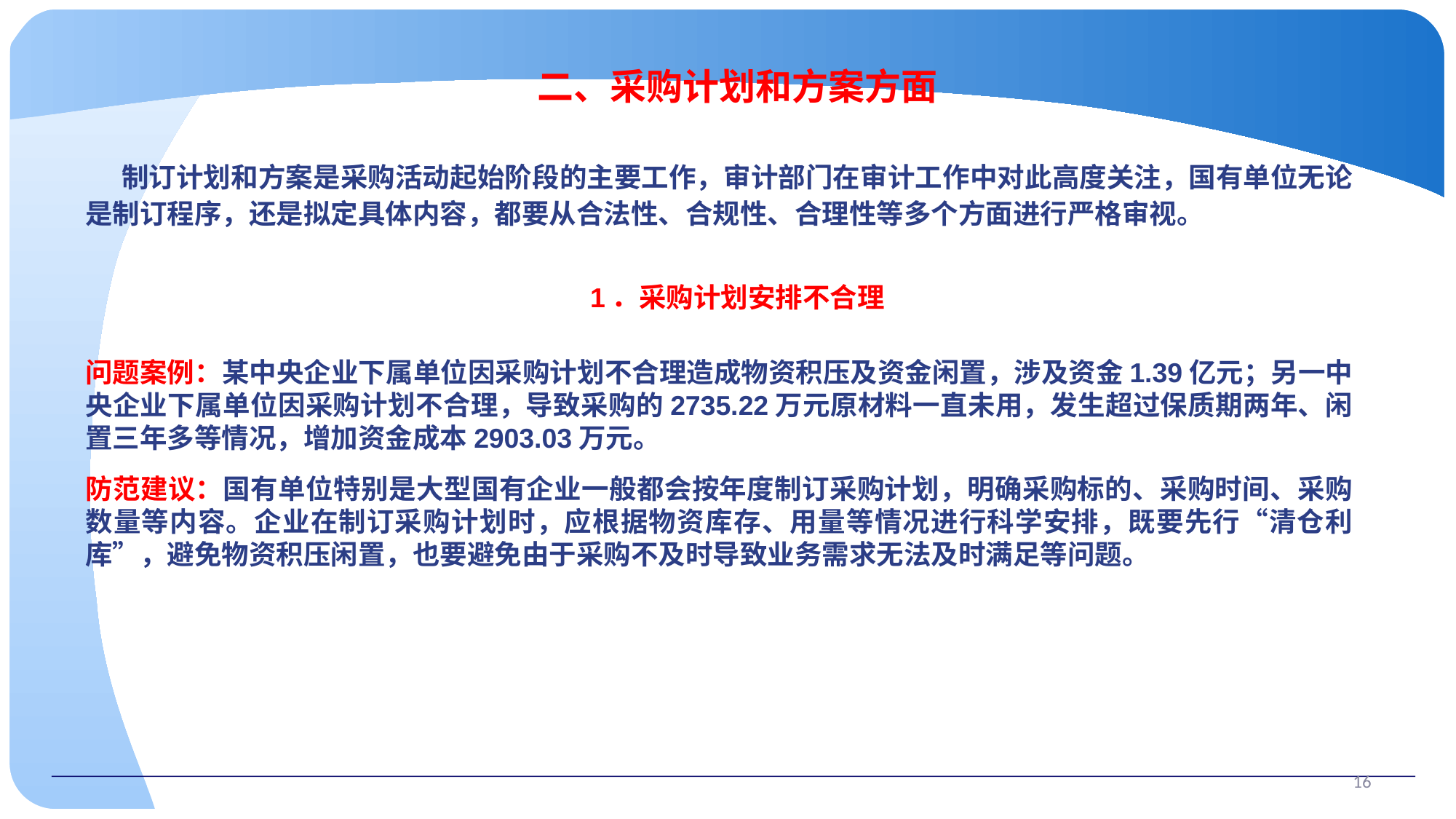

二、采购计划和方案方面

制订计划和方案是采购活动起始阶段的主要工作，审计部门在审计工作中对此高度关注，国有单位无论是制订程序，还是拟定具体内容，都要从合法性、合规性、合理性等多个方面进行严格审视。

1．采购计划安排不合理
问题案例：某中央企业下属单位因采购计划不合理造成物资积压及资金闲置，涉及资金1.39亿元；另一中央企业下属单位因采购计划不合理，导致采购的2735.22万元原材料一直未用，发生超过保质期两年、闲置三年多等情况，增加资金成本2903.03万元。
防范建议：国有单位特别是大型国有企业一般都会按年度制订采购计划，明确采购标的、采购时间、采购数量等内容。企业在制订采购计划时，应根据物资库存、用量等情况进行科学安排，既要先行“清仓利库”，避免物资积压闲置，也要避免由于采购不及时导致业务需求无法及时满足等问题。
16